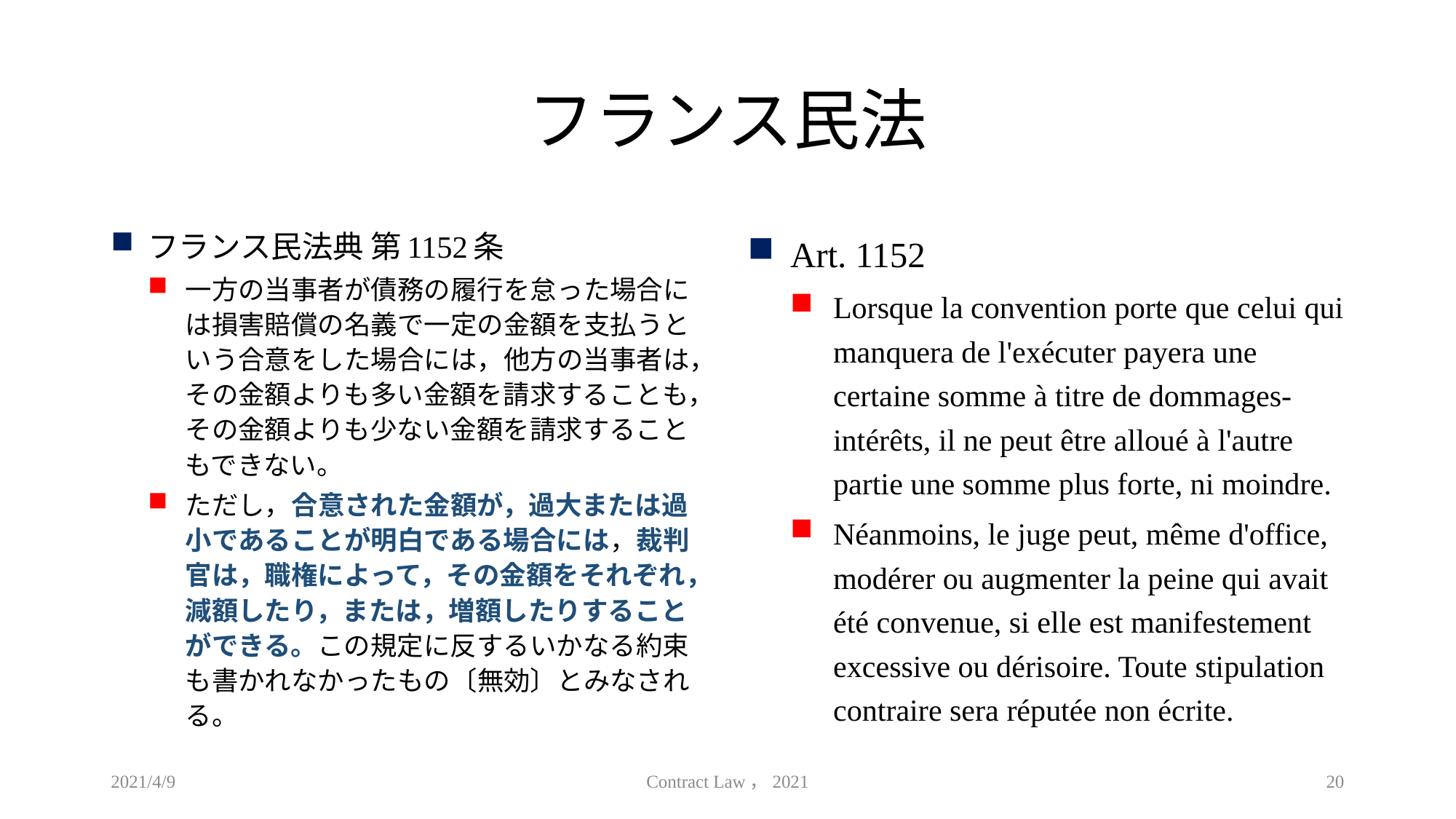

# フランス民法
フランス民法典 第1152条
一方の当事者が債務の履行を怠った場合には損害賠償の名義で一定の金額を支払うという合意をした場合には，他方の当事者は，その金額よりも多い金額を請求することも，その金額よりも少ない金額を請求することもできない。
ただし，合意された金額が，過大または過小であることが明白である場合には，裁判官は，職権によって，その金額をそれぞれ，減額したり，または，増額したりすることができる。この規定に反するいかなる約束も書かれなかったもの〔無効〕とみなされる。
Art. 1152
Lorsque la convention porte que celui qui manquera de l'exécuter payera une certaine somme à titre de dommages-intérêts, il ne peut être alloué à l'autre partie une somme plus forte, ni moindre.
Néanmoins, le juge peut, même d'office, modérer ou augmenter la peine qui avait été convenue, si elle est manifestement excessive ou dérisoire. Toute stipulation contraire sera réputée non écrite.

2021/4/9
Contract Law，2021
20